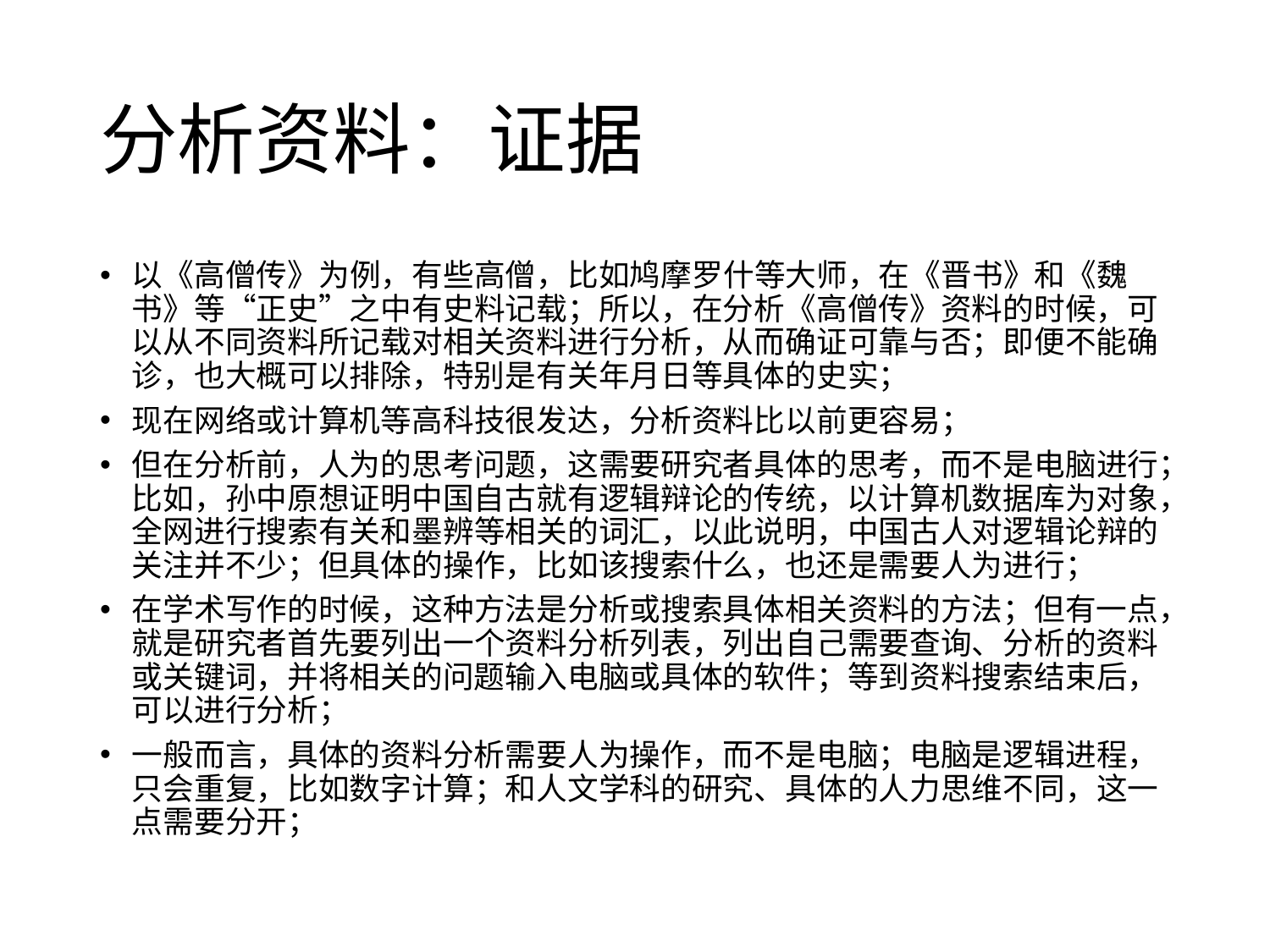

# 分析资料：证据
以《高僧传》为例，有些高僧，比如鸠摩罗什等大师，在《晋书》和《魏书》等“正史”之中有史料记载；所以，在分析《高僧传》资料的时候，可以从不同资料所记载对相关资料进行分析，从而确证可靠与否；即便不能确诊，也大概可以排除，特别是有关年月日等具体的史实；
现在网络或计算机等高科技很发达，分析资料比以前更容易；
但在分析前，人为的思考问题，这需要研究者具体的思考，而不是电脑进行；比如，孙中原想证明中国自古就有逻辑辩论的传统，以计算机数据库为对象，全网进行搜索有关和墨辨等相关的词汇，以此说明，中国古人对逻辑论辩的关注并不少；但具体的操作，比如该搜索什么，也还是需要人为进行；
在学术写作的时候，这种方法是分析或搜索具体相关资料的方法；但有一点，就是研究者首先要列出一个资料分析列表，列出自己需要查询、分析的资料或关键词，并将相关的问题输入电脑或具体的软件；等到资料搜索结束后，可以进行分析；
一般而言，具体的资料分析需要人为操作，而不是电脑；电脑是逻辑进程，只会重复，比如数字计算；和人文学科的研究、具体的人力思维不同，这一点需要分开；